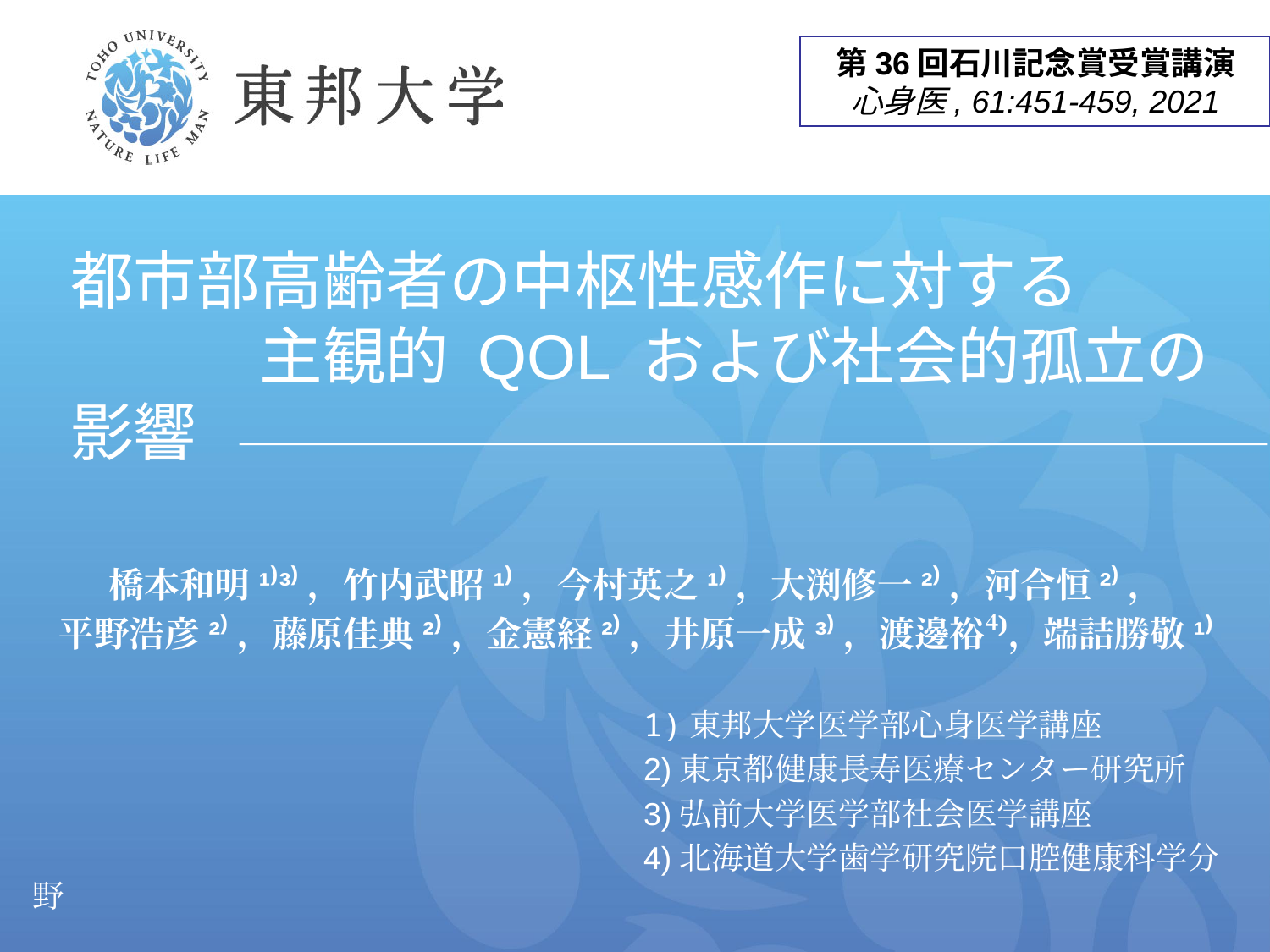

第36回石川記念賞受賞講演
心身医, 61:451-459, 2021
# 都市部高齢者の中枢性感作に対する 　　　主観的 QOL および社会的孤立の影響
橋本和明¹⁾³⁾，竹内武昭¹⁾，今村英之¹⁾，大渕修一²⁾，河合恒²⁾，
平野浩彦²⁾，藤原佳典²⁾，金憲経²⁾，井原一成³⁾，渡邊裕⁴⁾，端詰勝敬¹⁾

　　　　　　　　　　　　　　　　　　　1)東邦大学医学部心身医学講座
　　　　　　　　　　　　　　　　　　　2)東京都健康長寿医療センター研究所
　　　　　　　　　　　　　　　　　　　3)弘前大学医学部社会医学講座
　　　　　　　　　　　　　　　　　　　4)北海道大学歯学研究院口腔健康科学分野